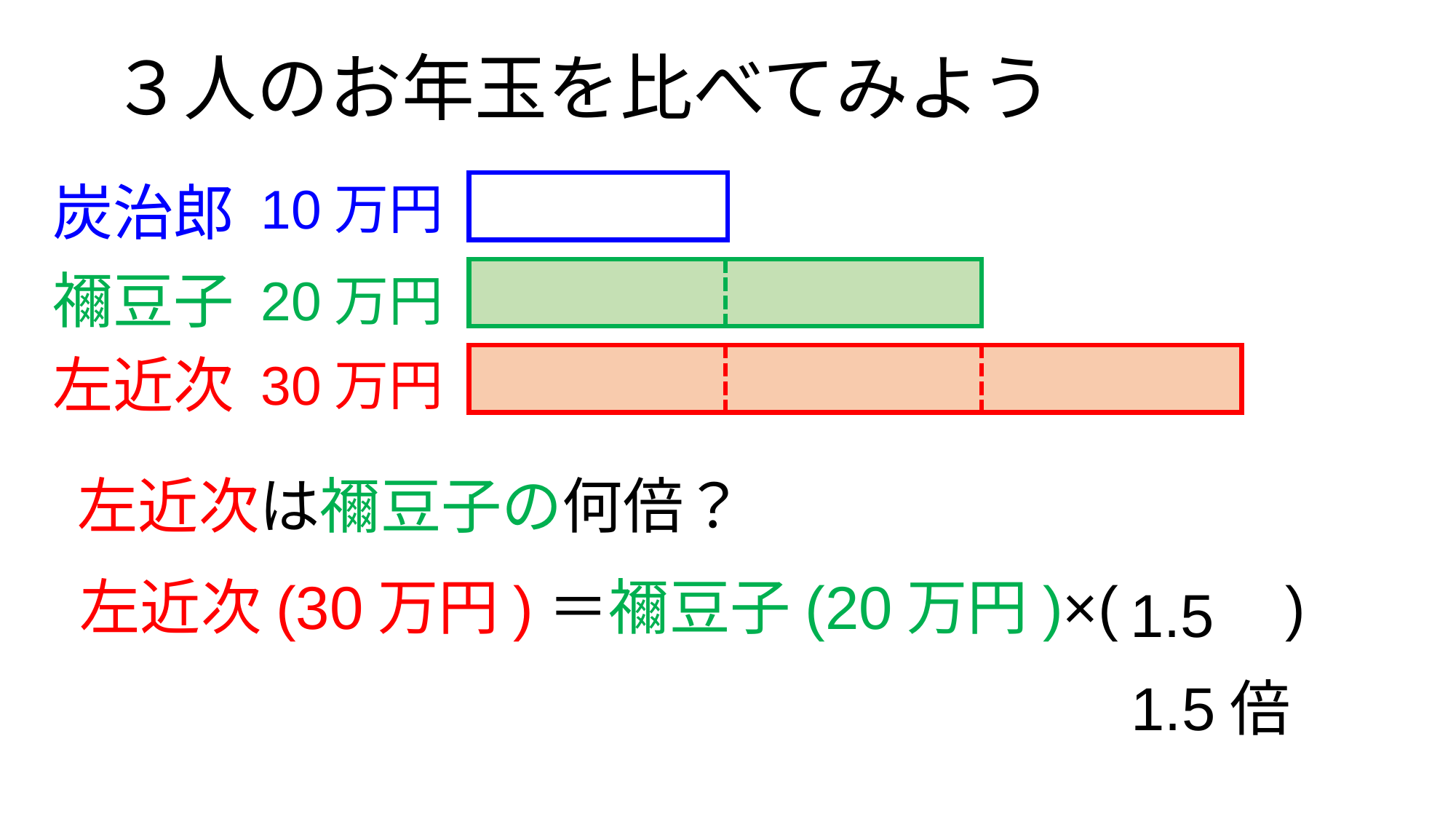

# ３人のお年玉を比べてみよう
炭治郎
10万円

禰󠄀豆子

20万円
左近次
30万円

左近次は禰󠄀豆子の何倍？
左近次(30万円)＝禰󠄀豆子(20万円)×( 　　)
1.5
1.5倍